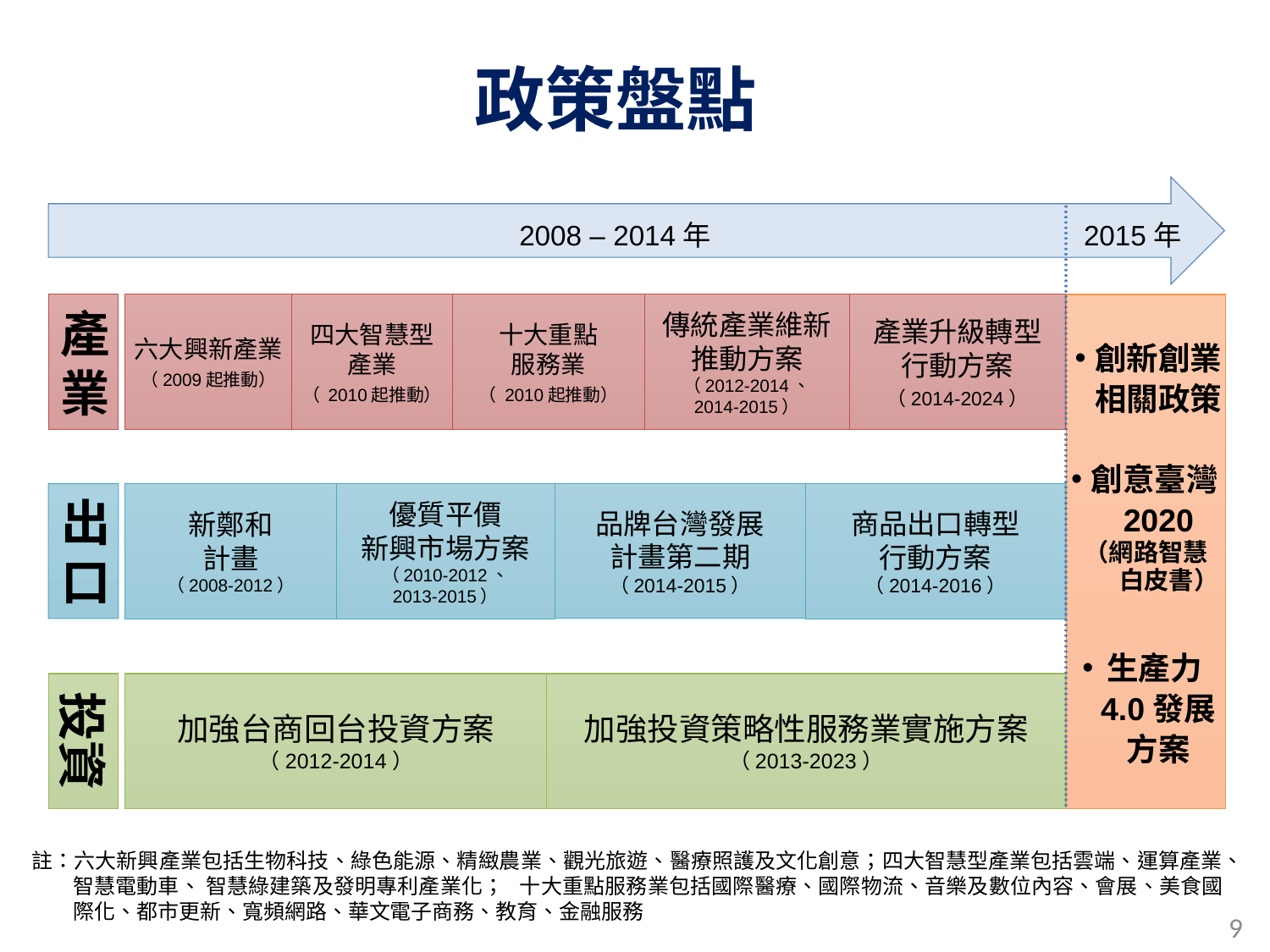

政策盤點

2008 – 2014年
2015年

產業

六大興新產業
（2009起推動）
四大智慧型
產業
（ 2010起推動）
十大重點
服務業
（ 2010起推動）
傳統產業維新推動方案
（2012-2014、
2014-2015）
產業升級轉型行動方案
（2014-2024）
創新創業相關政策

創意臺灣2020
（網路智慧
       白皮書）

生產力4.0發展方案
出口
新鄭和
計畫
（2008-2012）
優質平價
新興市場方案
（2010-2012、
2013-2015）
品牌台灣發展
計畫第二期
（2014-2015）
商品出口轉型
行動方案
（2014-2016）
投資
加強台商回台投資方案（2012-2014）
加強投資策略性服務業實施方案
（2013-2023）
註：六大新興產業包括生物科技、綠色能源、精緻農業、觀光旅遊、醫療照護及文化創意；四大智慧型產業包括雲端、運算產業、智慧電動車、 智慧綠建築及發明專利產業化；   十大重點服務業包括國際醫療、國際物流、音樂及數位內容、會展、美食國際化、都市更新、寬頻網路、華文電子商務、教育、金融服務
9